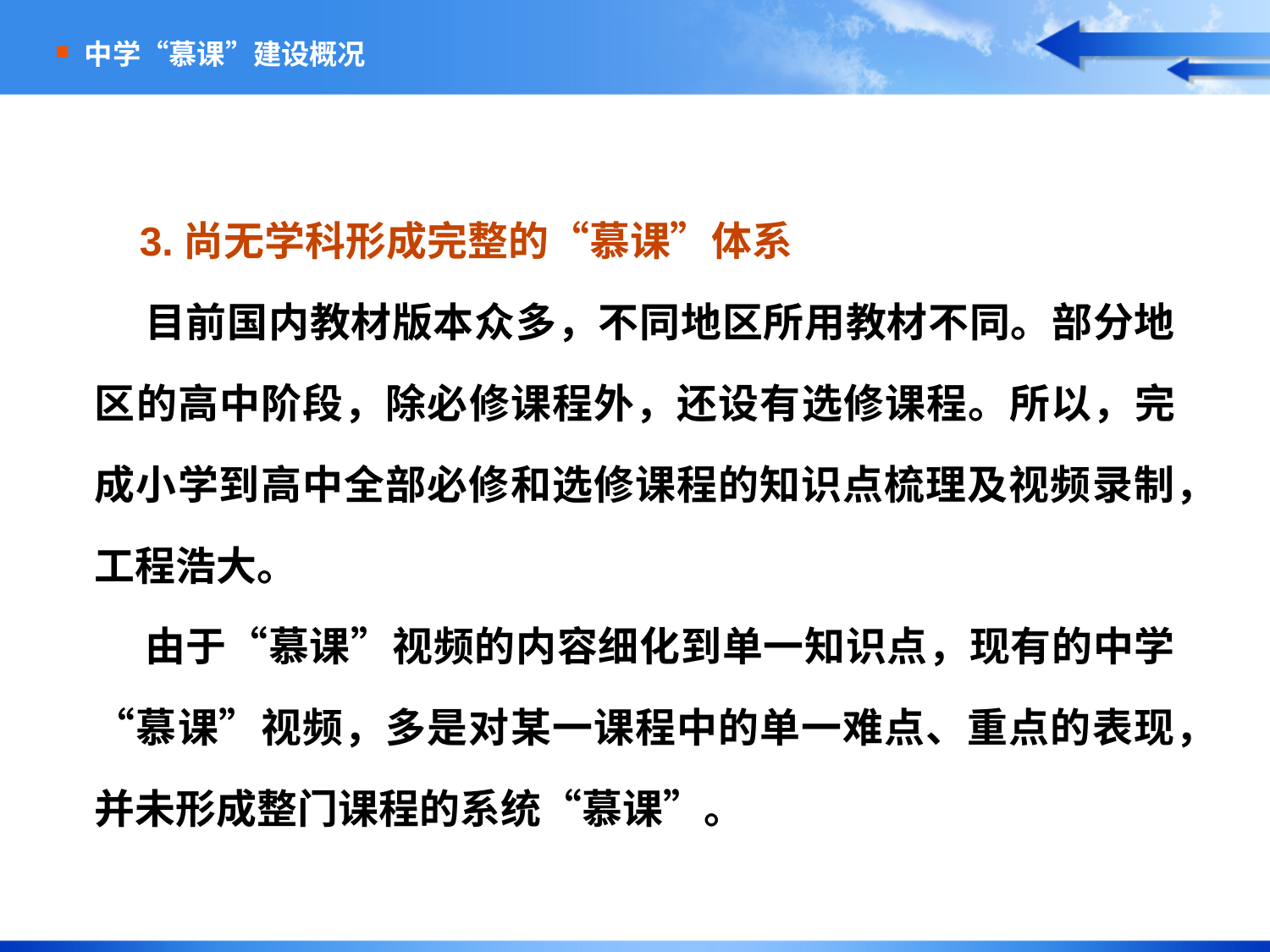

中学“慕课”建设概况
    3.尚无学科形成完整的“慕课”体系
    目前国内教材版本众多，不同地区所用教材不同。部分地区的高中阶段，除必修课程外，还设有选修课程。所以，完成小学到高中全部必修和选修课程的知识点梳理及视频录制，工程浩大。
    由于“慕课”视频的内容细化到单一知识点，现有的中学“慕课”视频，多是对某一课程中的单一难点、重点的表现，并未形成整门课程的系统“慕课”。